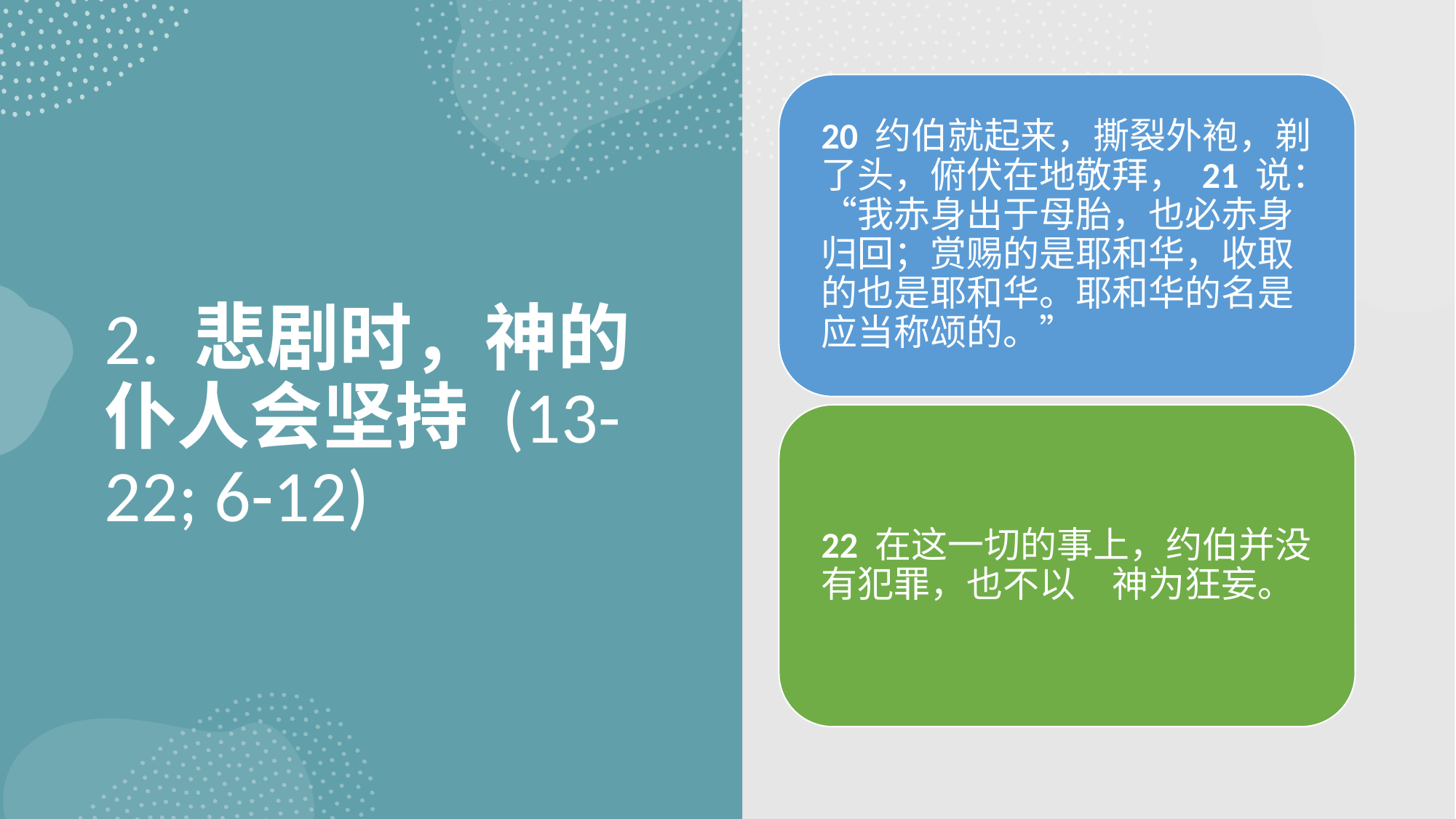

20 约伯就起来，撕裂外袍，剃了头，俯伏在地敬拜， 21 说：“我赤身出于母胎，也必赤身归回；赏赐的是耶和华，收取的也是耶和华。耶和华的名是应当称颂的。”
22 在这一切的事上，约伯并没有犯罪，也不以　神为狂妄。
# 2. 悲剧时，神的仆人会坚持 (13-22; 6-12)